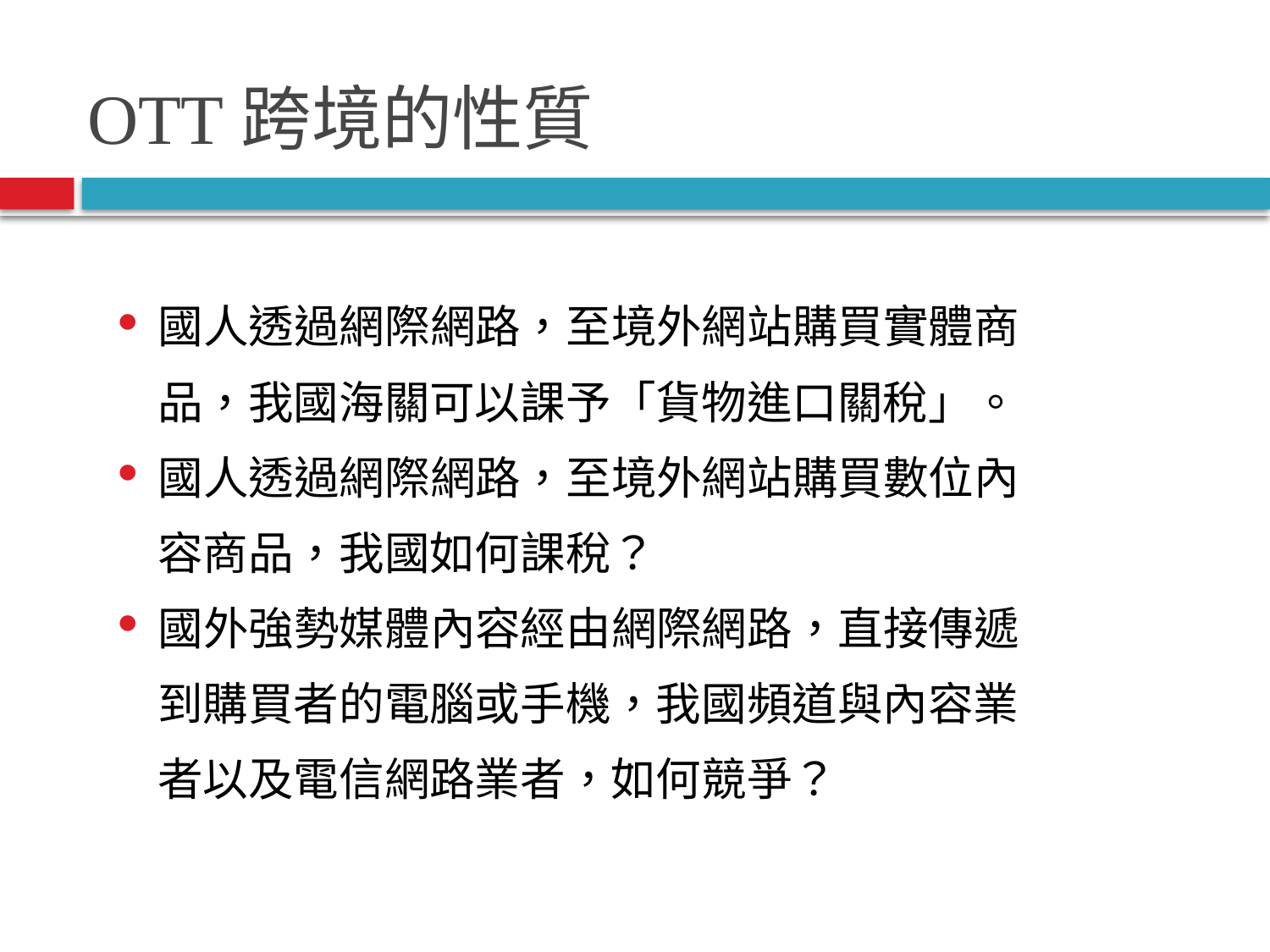

OTT跨境的性質

國人透過網際網路，至境外網站購買實體商
   品，我國海關可以課予「貨物進口關稅」。
國人透過網際網路，至境外網站購買數位內
   容商品，我國如何課稅？
國外強勢媒體內容經由網際網路，直接傳遞
   到購買者的電腦或手機，我國頻道與內容業
   者以及電信網路業者，如何競爭？